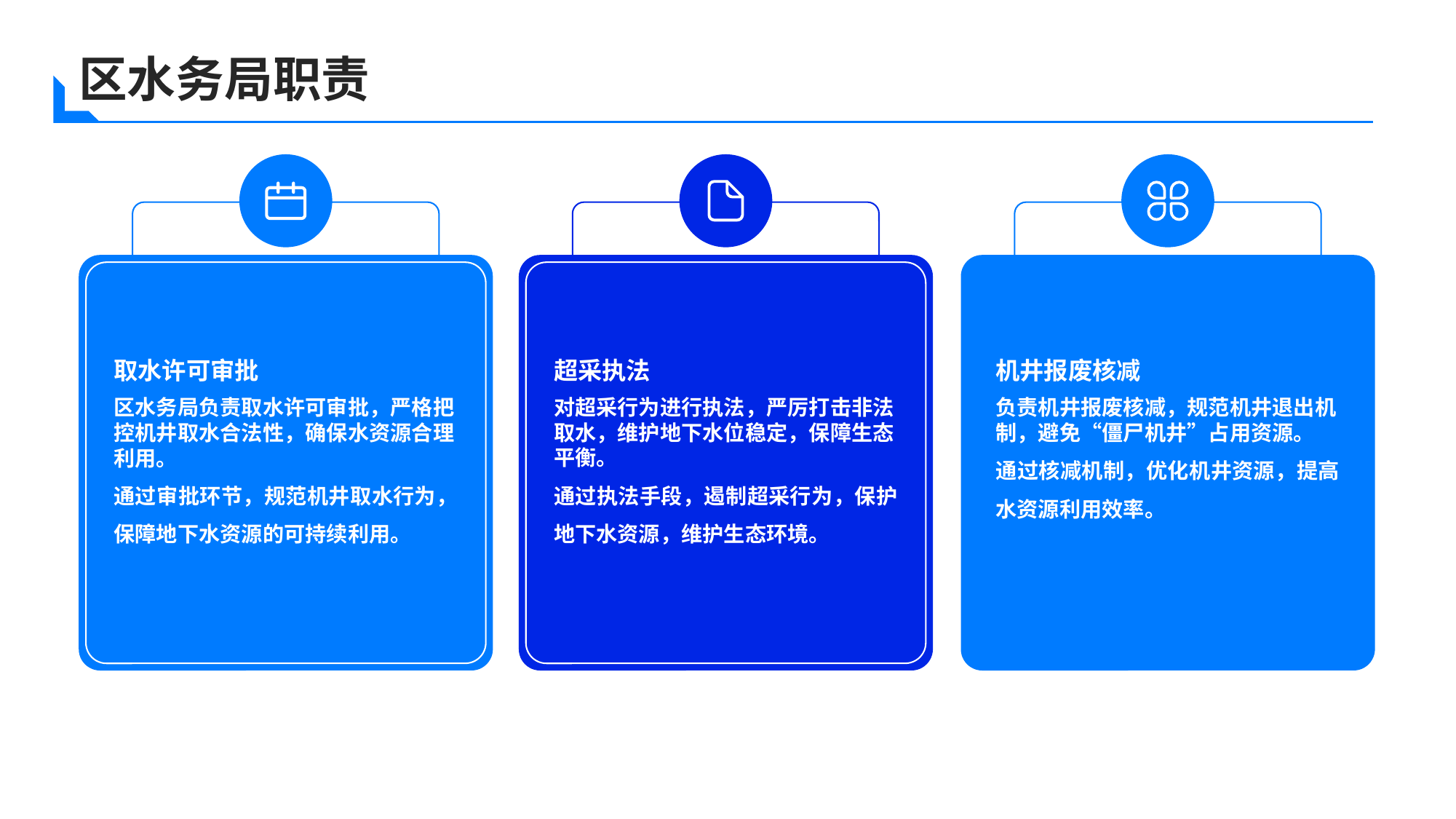

区水务局职责

取水许可审批
超采执法
机井报废核减
区水务局负责取水许可审批，严格把控机井取水合法性，确保水资源合理利用。
通过审批环节，规范机井取水行为，保障地下水资源的可持续利用。
对超采行为进行执法，严厉打击非法取水，维护地下水位稳定，保障生态平衡。
通过执法手段，遏制超采行为，保护地下水资源，维护生态环境。
负责机井报废核减，规范机井退出机制，避免“僵尸机井”占用资源。
通过核减机制，优化机井资源，提高水资源利用效率。